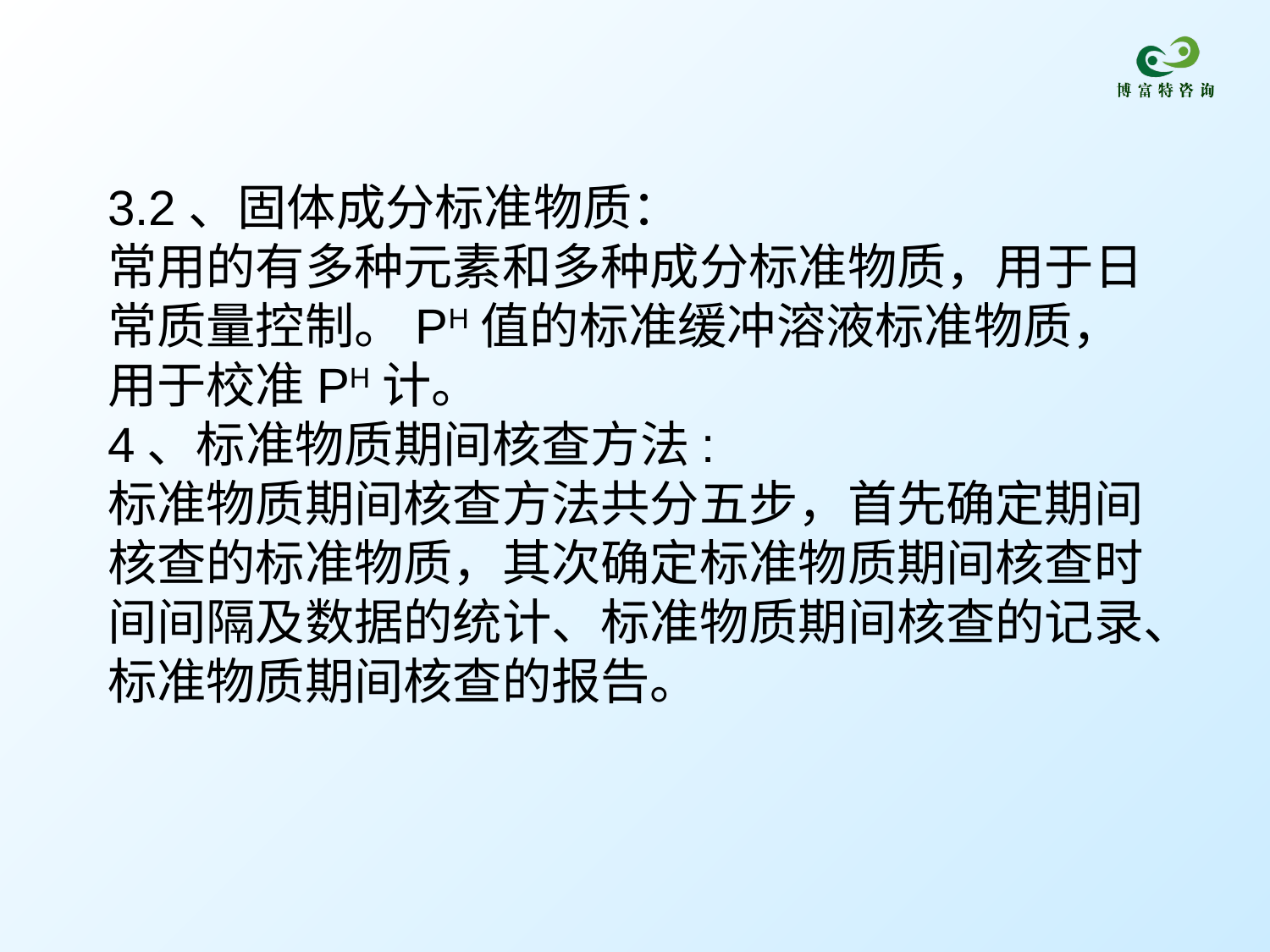

3.2、固体成分标准物质：
常用的有多种元素和多种成分标准物质，用于日常质量控制。PH值的标准缓冲溶液标准物质，用于校准PH计。
4、标准物质期间核查方法:
标准物质期间核查方法共分五步，首先确定期间核查的标准物质，其次确定标准物质期间核查时间间隔及数据的统计、标准物质期间核查的记录、标准物质期间核查的报告。